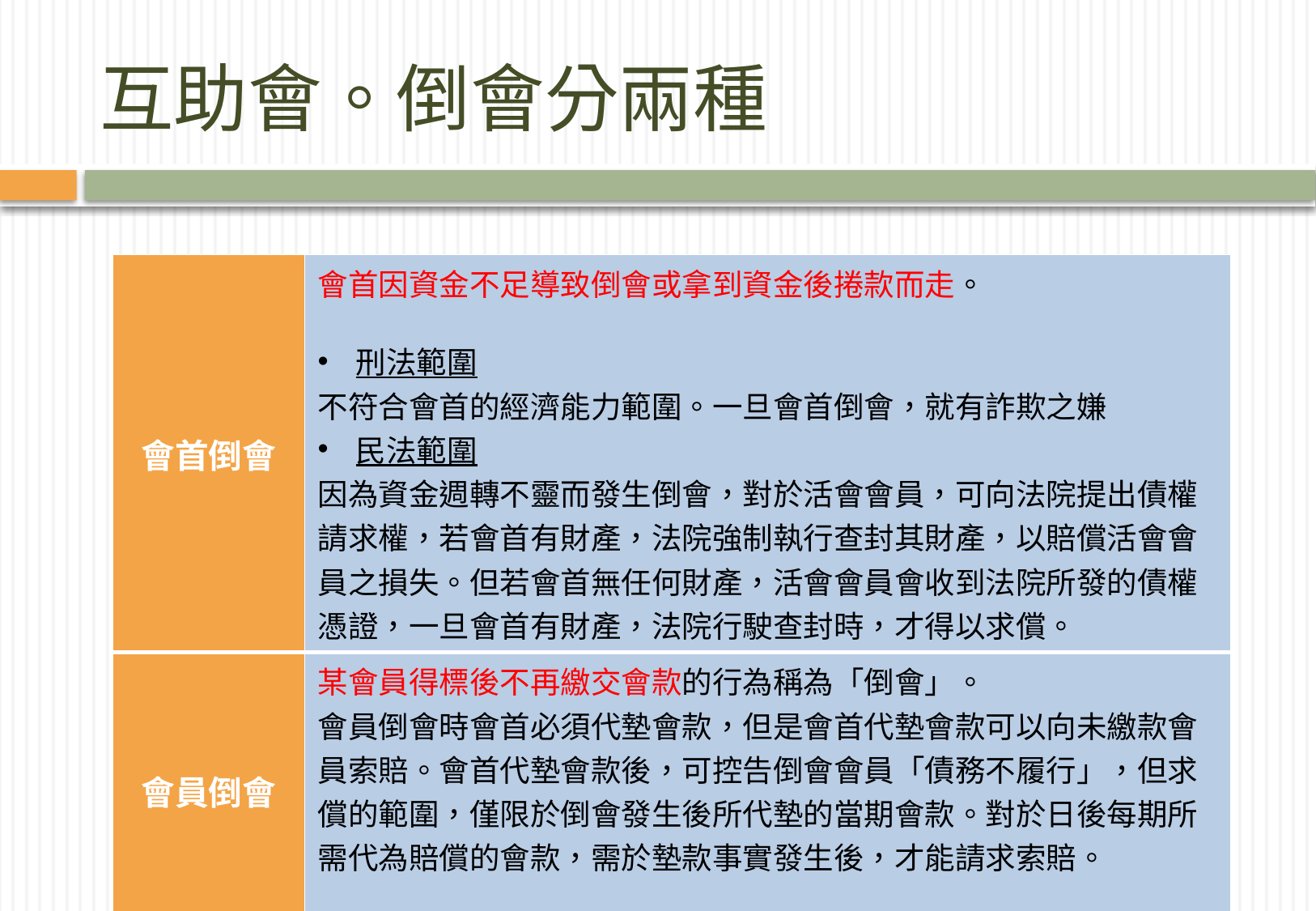

# 互助會。倒會分兩種
| 會首倒會 | 會首因資金不足導致倒會或拿到資金後捲款而走。 刑法範圍 不符合會首的經濟能力範圍。一旦會首倒會，就有詐欺之嫌 民法範圍 因為資金週轉不靈而發生倒會，對於活會會員，可向法院提出債權請求權，若會首有財產，法院強制執行查封其財產，以賠償活會會員之損失。但若會首無任何財產，活會會員會收到法院所發的債權憑證，一旦會首有財產，法院行駛查封時，才得以求償。 |
| --- | --- |
| 會員倒會 | 某會員得標後不再繳交會款的行為稱為「倒會」。 會員倒會時會首必須代墊會款，但是會首代墊會款可以向未繳款會員索賠。會首代墊會款後，可控告倒會會員「債務不履行」，但求償的範圍，僅限於倒會發生後所代墊的當期會款。對於日後每期所需代為賠償的會款，需於墊款事實發生後，才能請求索賠。 |